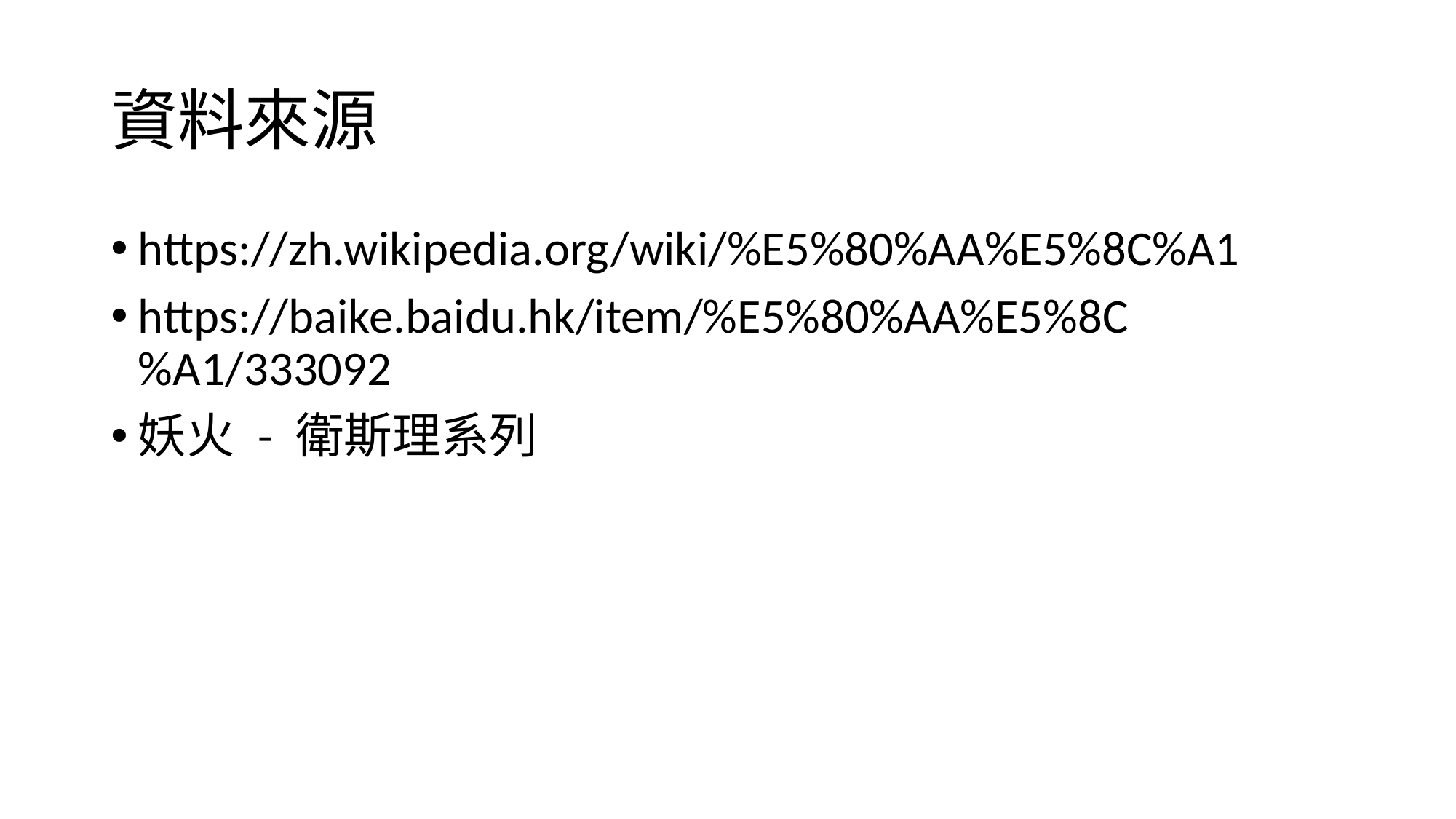

# 資料來源
https://zh.wikipedia.org/wiki/%E5%80%AA%E5%8C%A1
https://baike.baidu.hk/item/%E5%80%AA%E5%8C%A1/333092
妖火 - 衛斯理系列